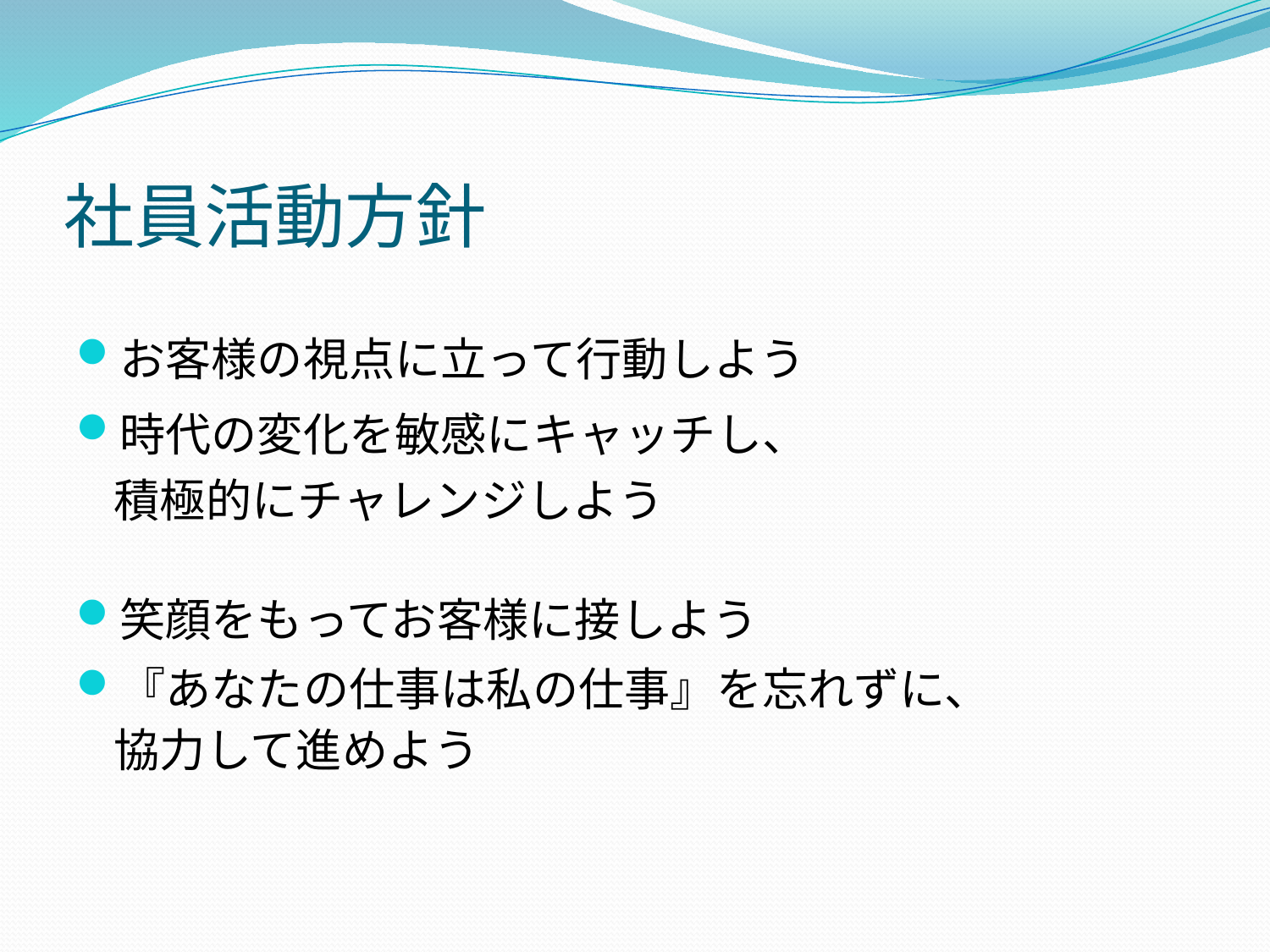

# 社員活動方針
お客様の視点に立って行動しよう
時代の変化を敏感にキャッチし、
積極的にチャレンジしよう
笑顔をもってお客様に接しよう
『あなたの仕事は私の仕事』を忘れずに、
協力して進めよう